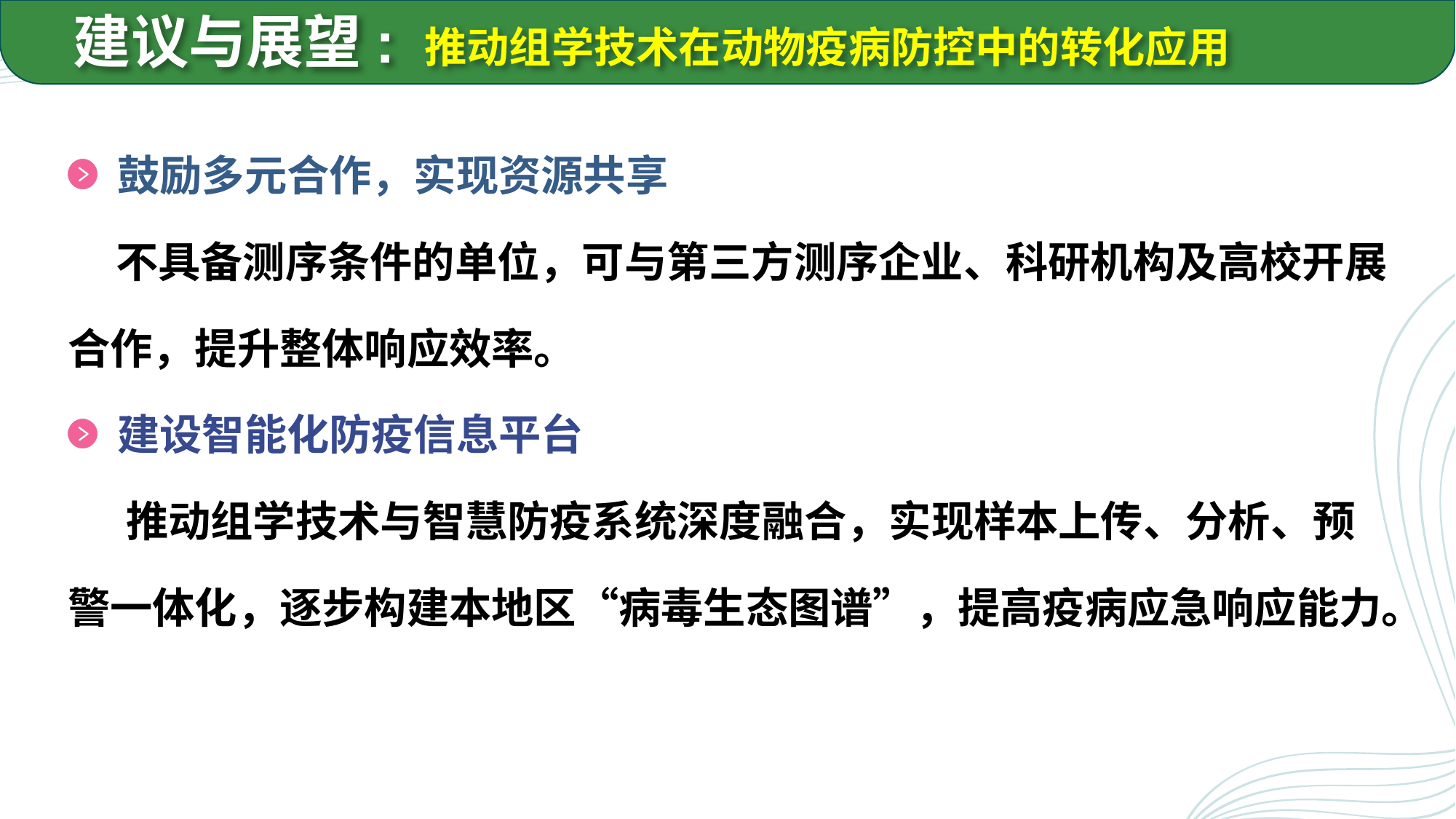

建议与展望: 推动组学技术在动物疫病防控中的转化应用
 鼓励多元合作，实现资源共享
    不具备测序条件的单位，可与第三方测序企业、科研机构及高校开展合作，提升整体响应效率。
 建设智能化防疫信息平台
     推动组学技术与智慧防疫系统深度融合，实现样本上传、分析、预警一体化，逐步构建本地区“病毒生态图谱”，提高疫病应急响应能力。